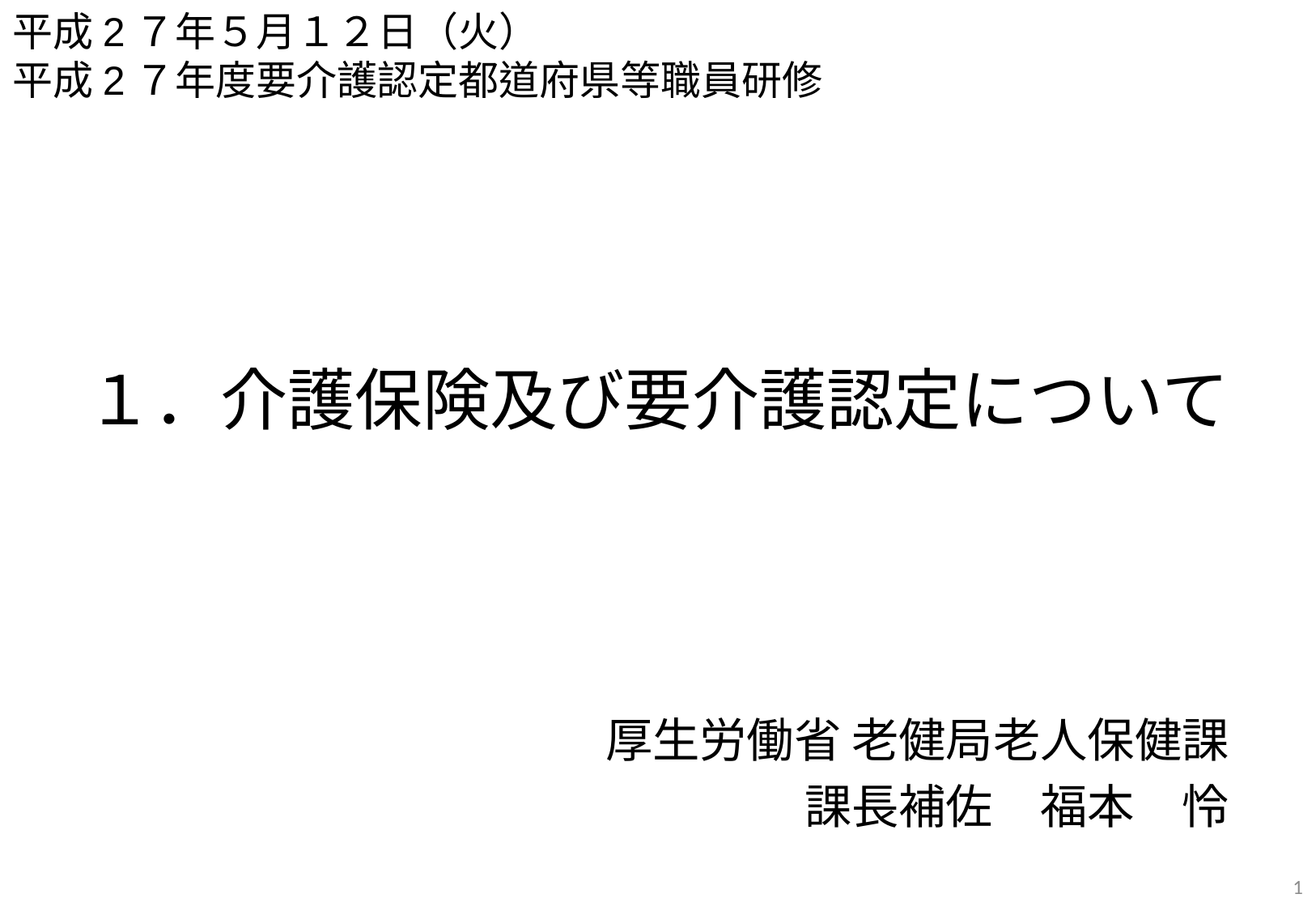

平成2７年５月１２日（火）
平成2７年度要介護認定都道府県等職員研修

１．介護保険及び要介護認定について
厚生労働省 老健局老人保健課
課長補佐　福本　怜
1